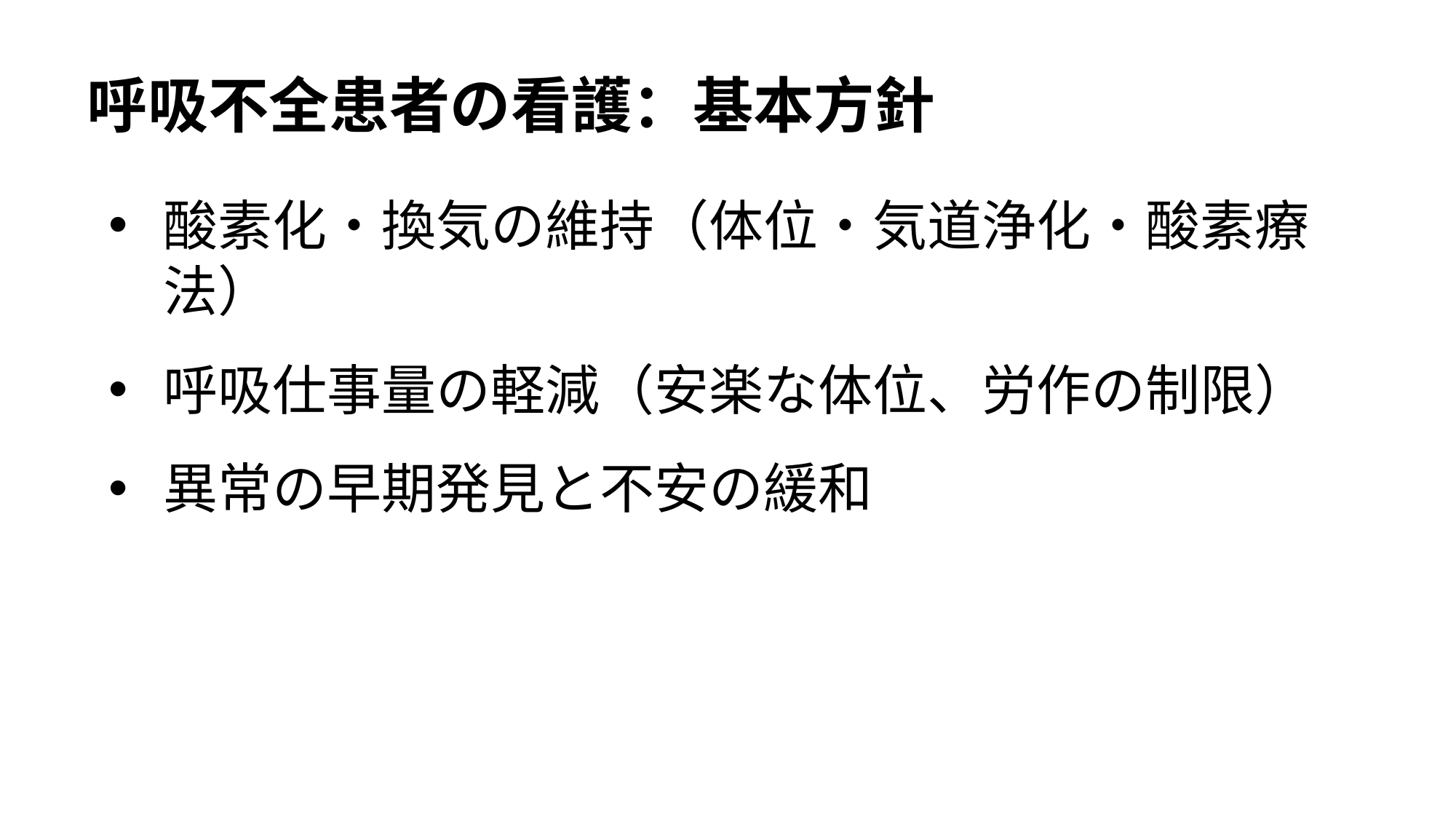

呼吸不全患者の看護：基本方針
酸素化・換気の維持（体位・気道浄化・酸素療法）
呼吸仕事量の軽減（安楽な体位、労作の制限）
異常の早期発見と不安の緩和